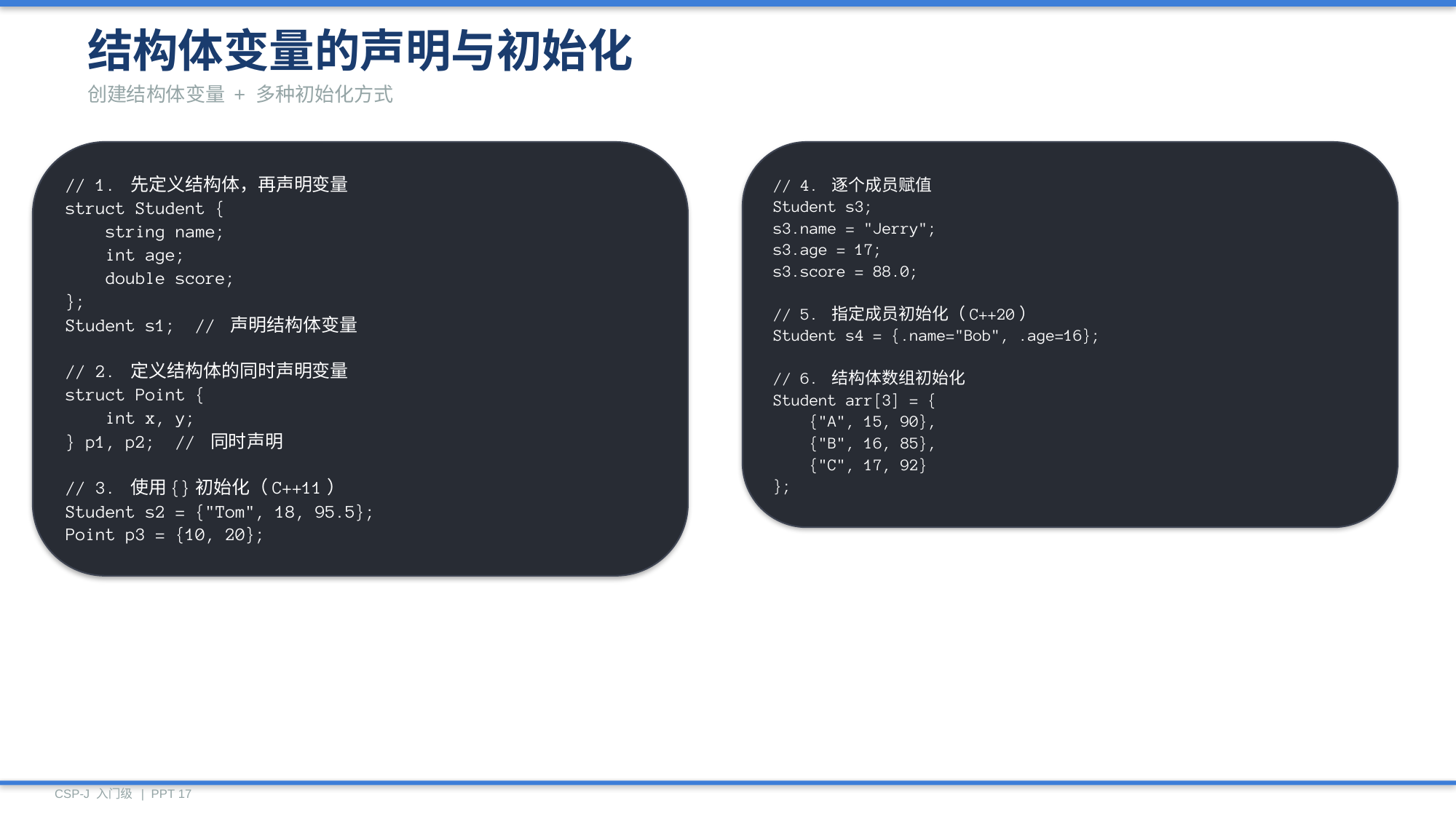

结构体变量的声明与初始化
创建结构体变量 + 多种初始化方式
// 1. 先定义结构体，再声明变量
struct Student {
    string name;
    int age;
    double score;
};
Student s1;  // 声明结构体变量

// 2. 定义结构体的同时声明变量
struct Point {
    int x, y;
} p1, p2;  // 同时声明

// 3. 使用{}初始化（C++11）
Student s2 = {"Tom", 18, 95.5};
Point p3 = {10, 20};
// 4. 逐个成员赋值
Student s3;
s3.name = "Jerry";
s3.age = 17;
s3.score = 88.0;

// 5. 指定成员初始化（C++20）
Student s4 = {.name="Bob", .age=16};

// 6. 结构体数组初始化
Student arr[3] = {
    {"A", 15, 90},
    {"B", 16, 85},
    {"C", 17, 92}
};

CSP-J 入门级  |  PPT 17